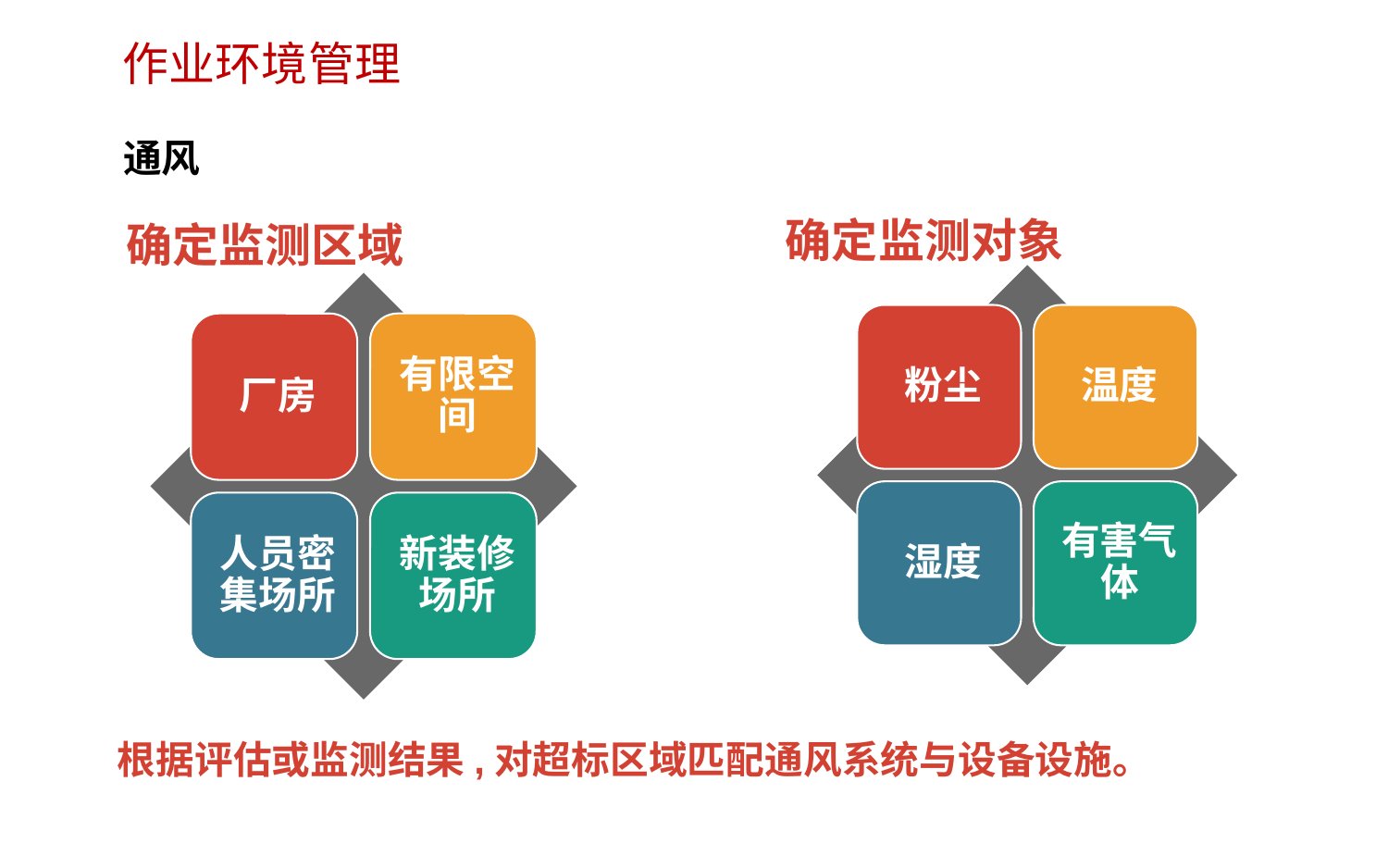

作业环境管理
通风
确定监测对象
确定监测区域
粉尘
温度
湿度
有害气体
厂房
有限空间
人员密集场所
新装修场所
根据评估或监测结果,对超标区域匹配通风系统与设备设施。